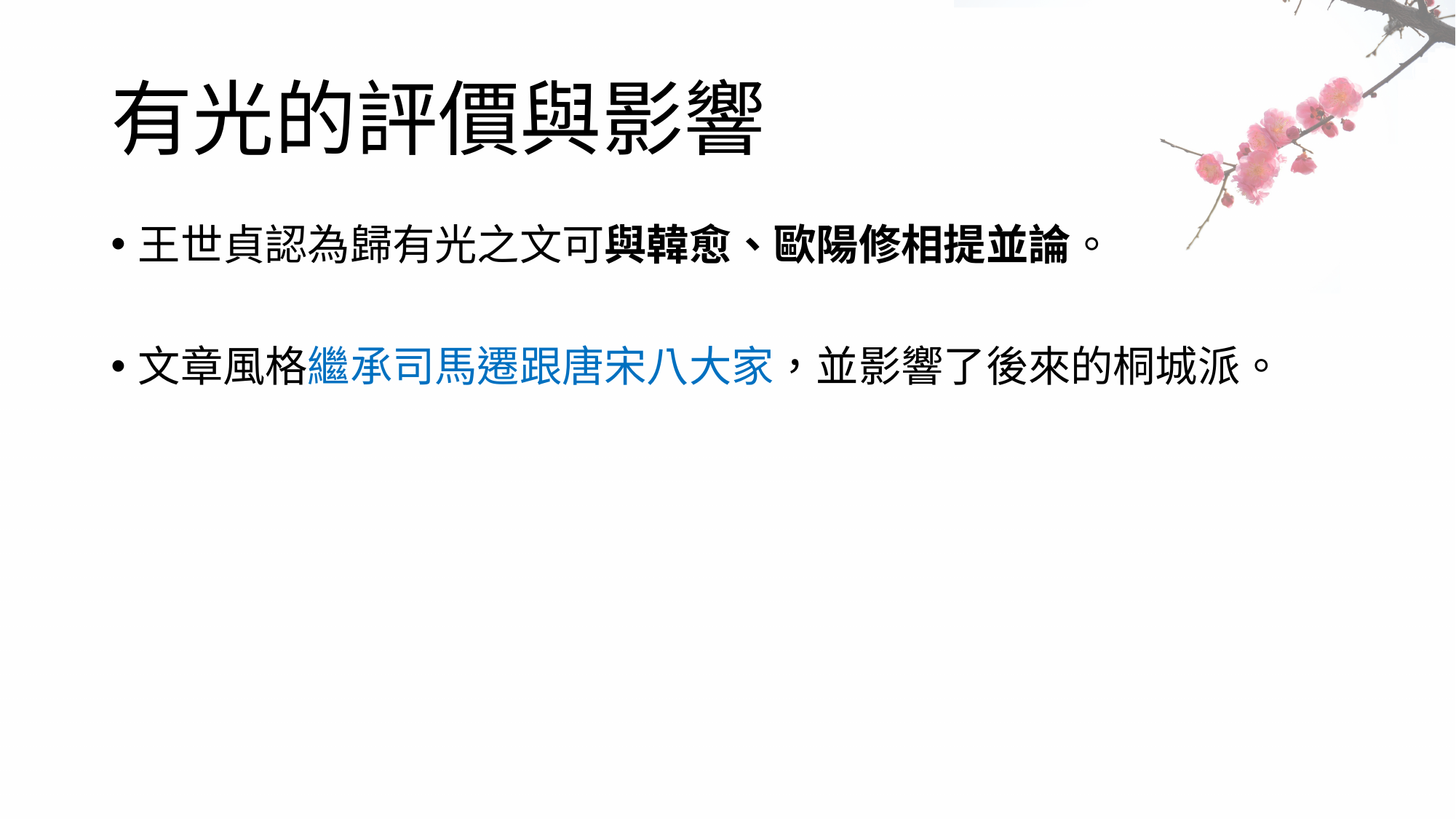

# 有光的評價與影響
王世貞認為歸有光之文可與韓愈、歐陽修相提並論。

文章風格繼承司馬遷跟唐宋八大家，並影響了後來的桐城派。